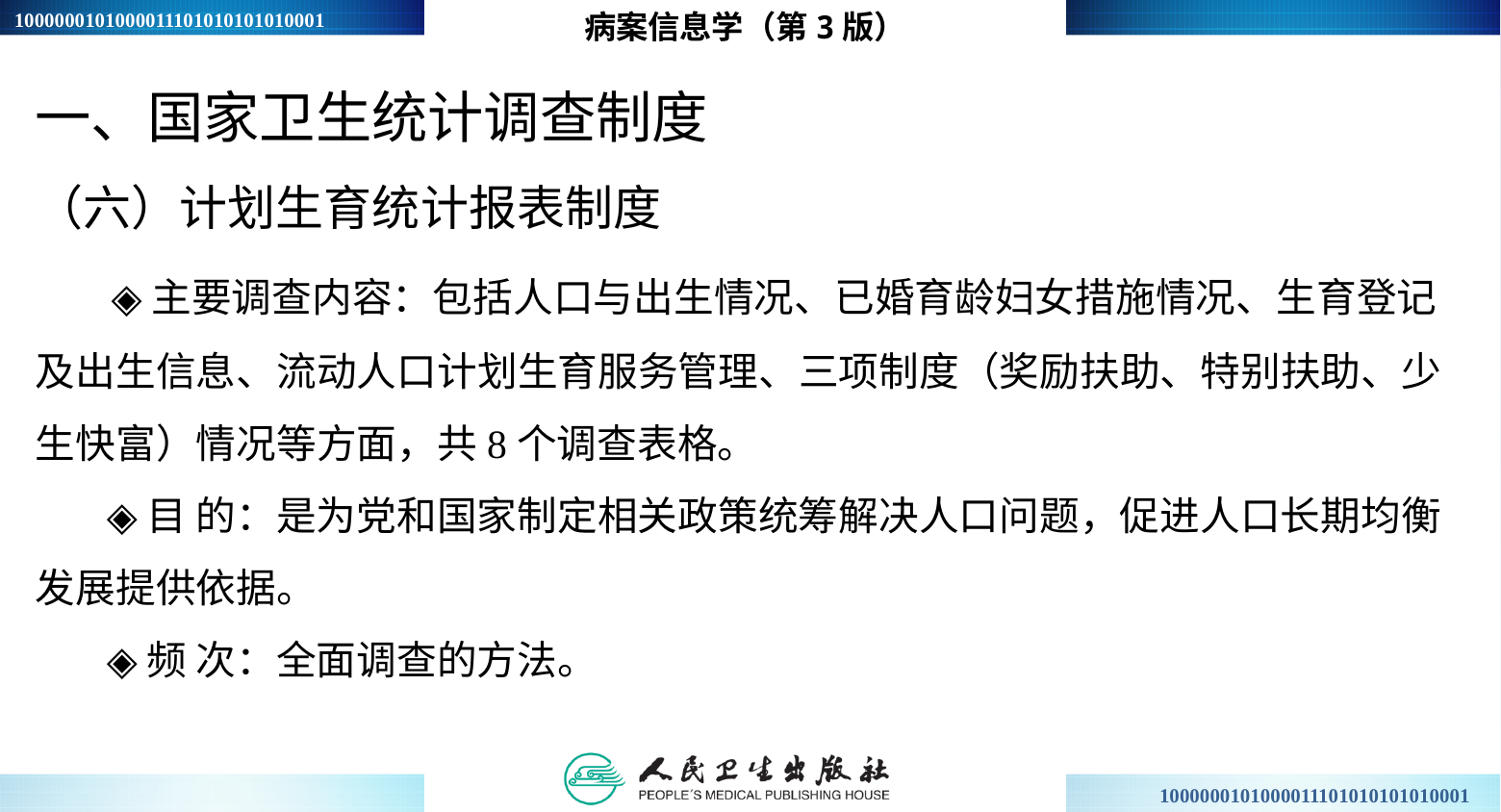

病案信息学（第3版）
一、国家卫生统计调查制度
（六）计划生育统计报表制度
       ◈主要调查内容：包括人口与出生情况、已婚育龄妇女措施情况、生育登记及出生信息、流动人口计划生育服务管理、三项制度（奖励扶助、特别扶助、少生快富）情况等方面，共8个调查表格。
        ◈目 的：是为党和国家制定相关政策统筹解决人口问题，促进人口长期均衡发展提供依据。
        ◈频 次：全面调查的方法。